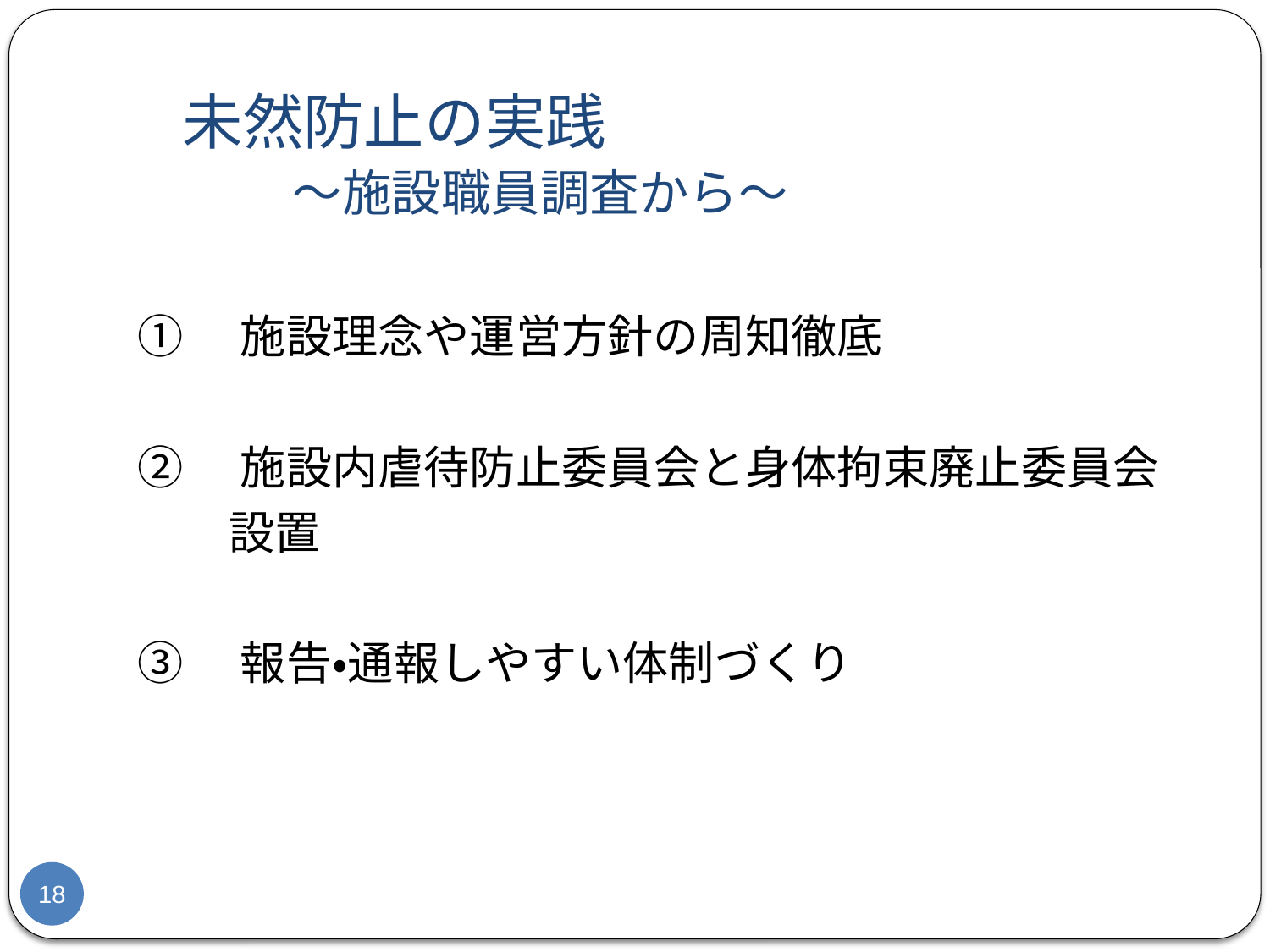

# 未然防止の実践 　　　～施設職員調査から～

①　施設理念や運営方針の周知徹底

②　施設内虐待防止委員会と身体拘束廃止委員会
　　設置

③　報告・通報しやすい体制づくり
18